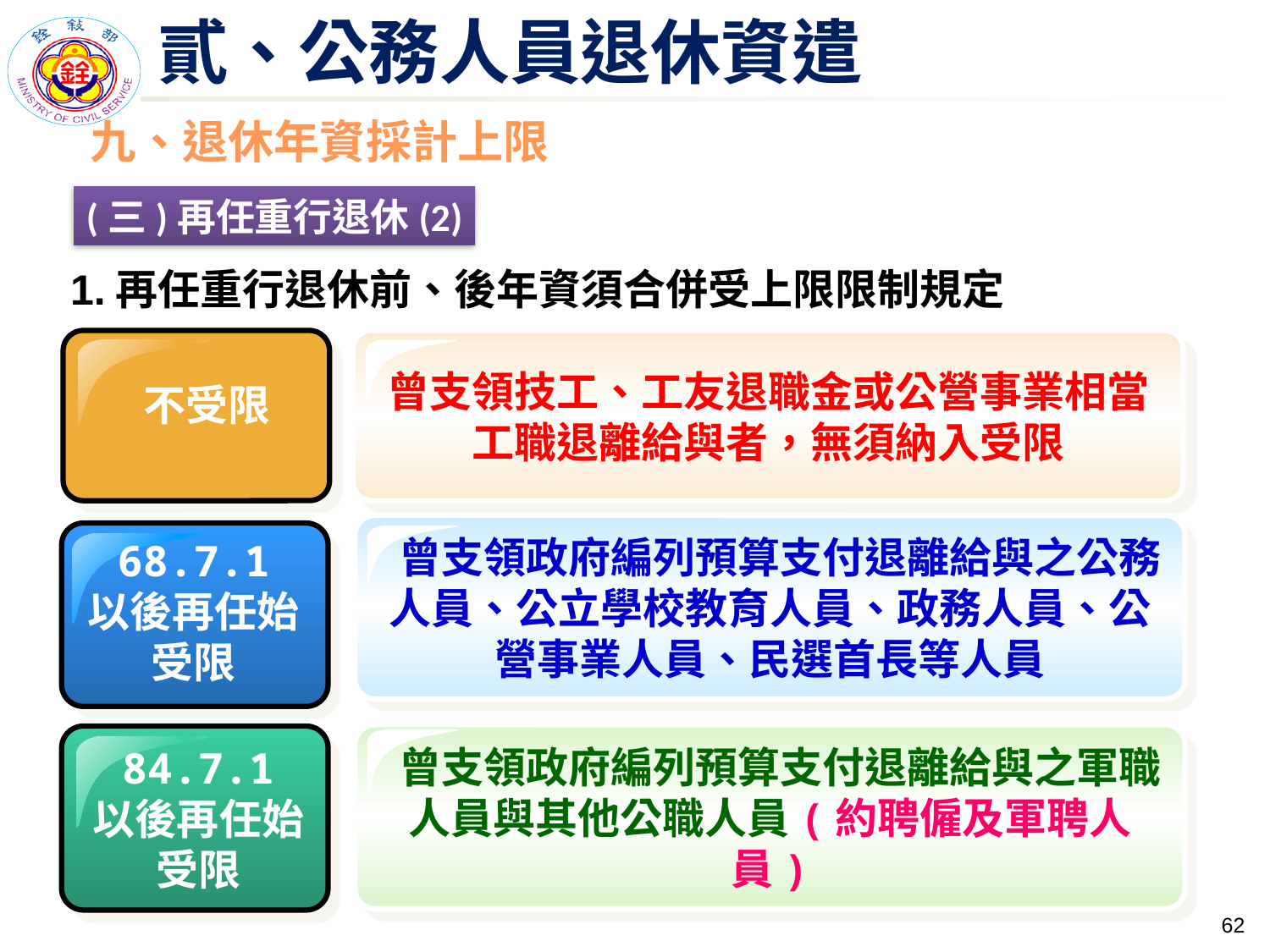

# 貳、公務人員退休資遣
九、退休年資採計上限
(三)再任重行退休(2)
1.再任重行退休前、後年資須合併受上限限制規定

曾支領技工、工友退職金或公營事業相當工職退離給與者，無須納入受限

不受限
 曾支領政府編列預算支付退離給與之公務人員、公立學校教育人員、政務人員、公營事業人員、民選首長等人員

68.7.1
以後再任始受限

 曾支領政府編列預算支付退離給與之軍職人員與其他公職人員(約聘僱及軍聘人員)

84.7.1
以後再任始受限
62